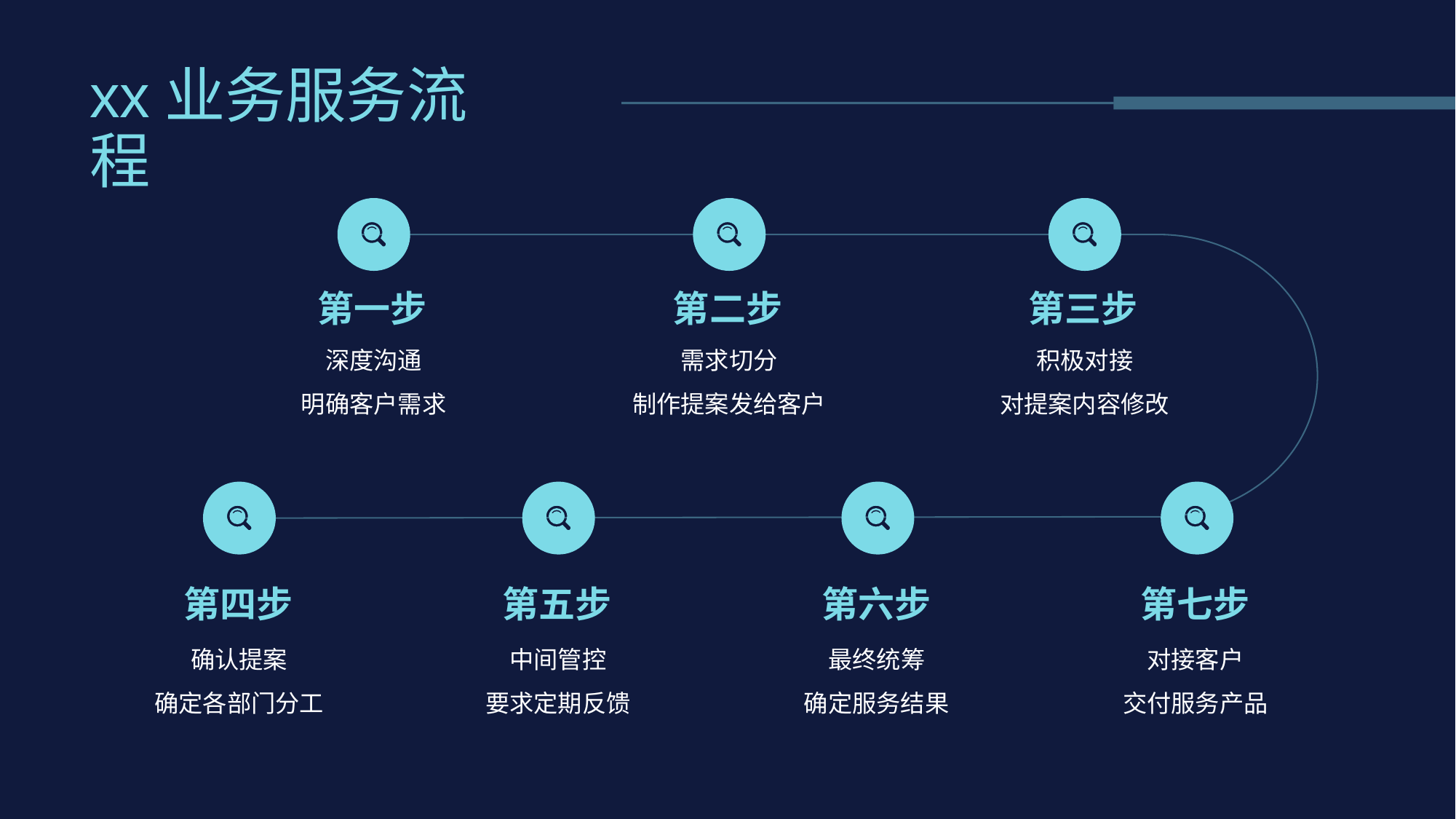

# xx业务服务流程

第一步
第二步
第三步
深度沟通
明确客户需求
需求切分
制作提案发给客户
积极对接
对提案内容修改

第四步
第五步
第六步
第七步
确认提案
确定各部门分工
中间管控
要求定期反馈
最终统筹
确定服务结果
对接客户
交付服务产品